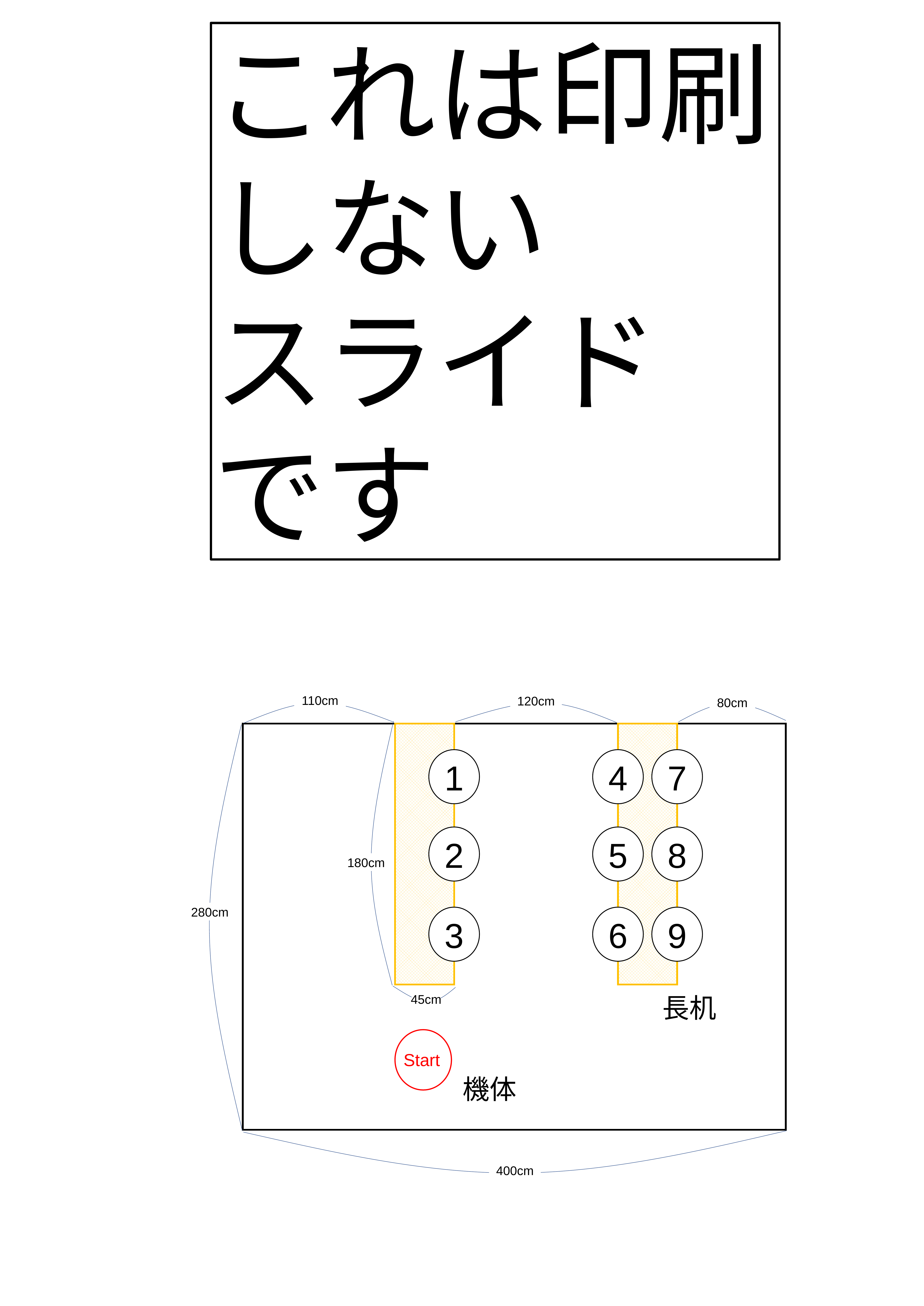

これは印刷しない
スライド
です
110cm
120cm
80cm

1
4
5
6
7
8
9
2
3

45cm

180cm
280cm
長机

機体
400cm
Start